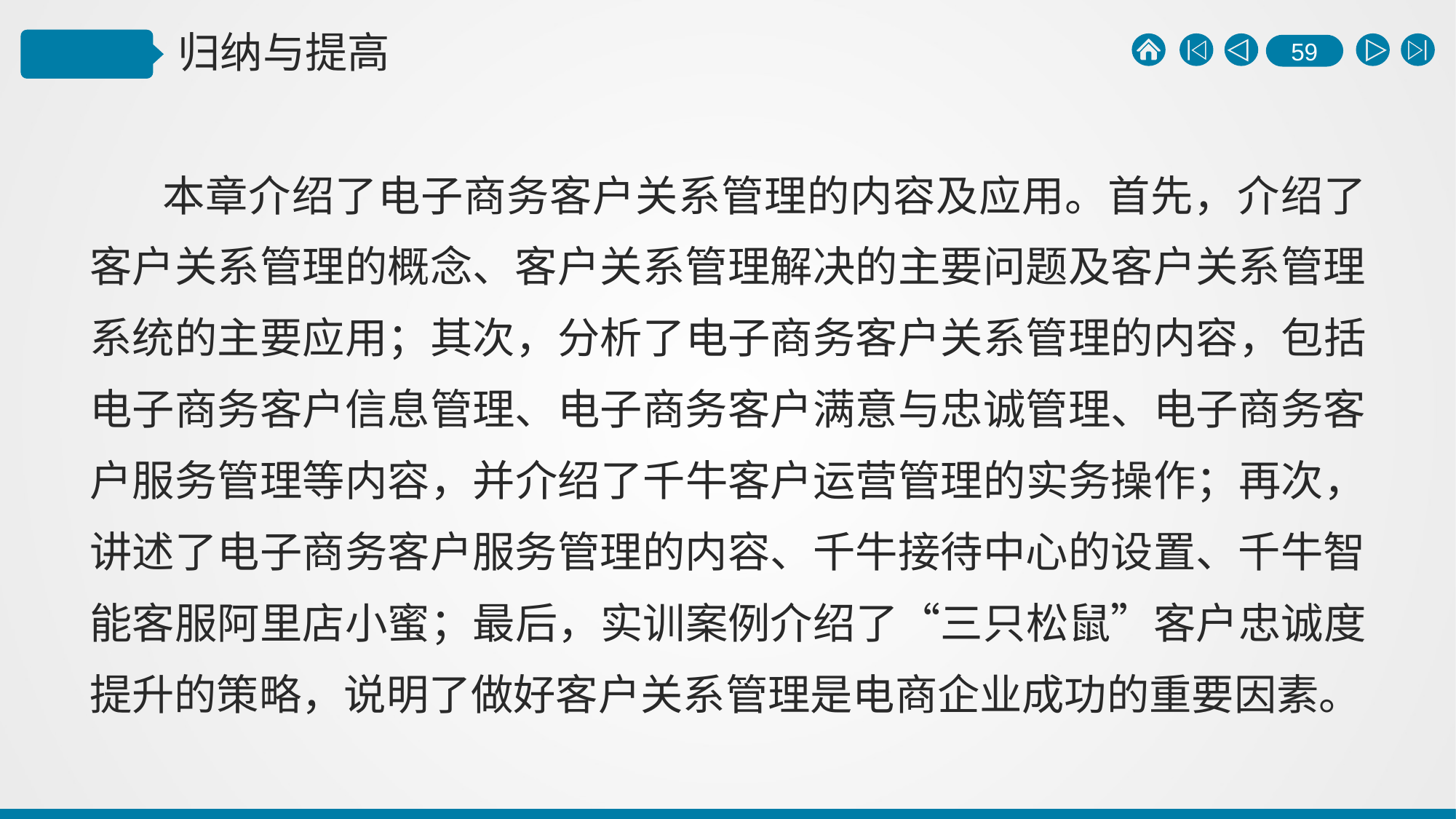

本章介绍了电子商务客户关系管理的内容及应用。首先，介绍了客户关系管理的概念、客户关系管理解决的主要问题及客户关系管理系统的主要应用；其次，分析了电子商务客户关系管理的内容，包括电子商务客户信息管理、电子商务客户满意与忠诚管理、电子商务客户服务管理等内容，并介绍了千牛客户运营管理的实务操作；再次，讲述了电子商务客户服务管理的内容、千牛接待中心的设置、千牛智能客服阿里店小蜜；最后，实训案例介绍了“三只松鼠”客户忠诚度提升的策略，说明了做好客户关系管理是电商企业成功的重要因素。